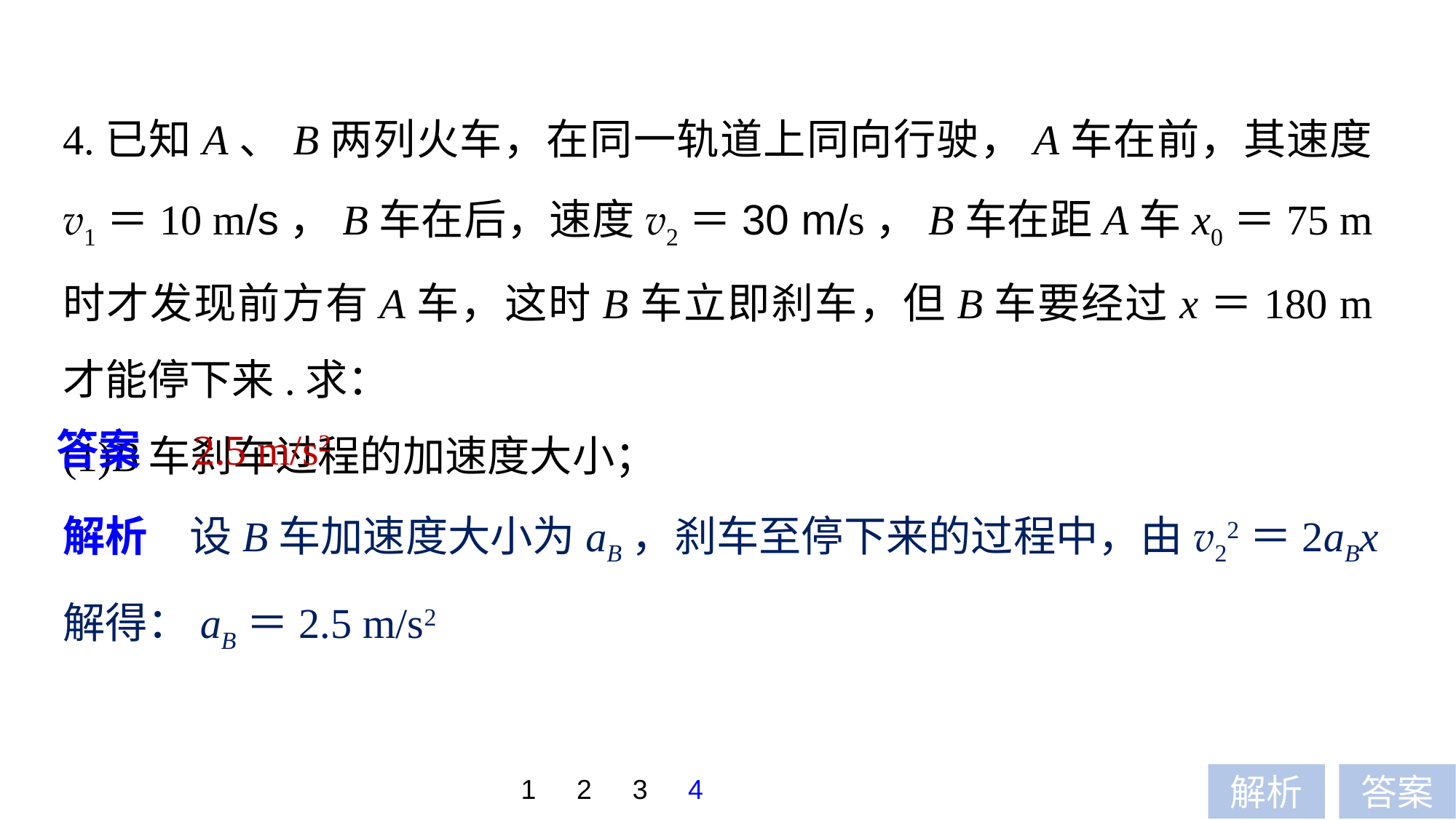

4.已知A、B两列火车，在同一轨道上同向行驶，A车在前，其速度v1＝10 m/s，B车在后，速度v2＝30 m/s，B车在距A车x0＝75 m时才发现前方有A车，这时B车立即刹车，但B车要经过x＝180 m才能停下来.求：
(1)B车刹车过程的加速度大小；
答案　2.5 m/s2
解析　设B车加速度大小为aB，刹车至停下来的过程中，由v22＝2aBx
解得：aB＝2.5 m/s2
1
2
3
4
解析
答案